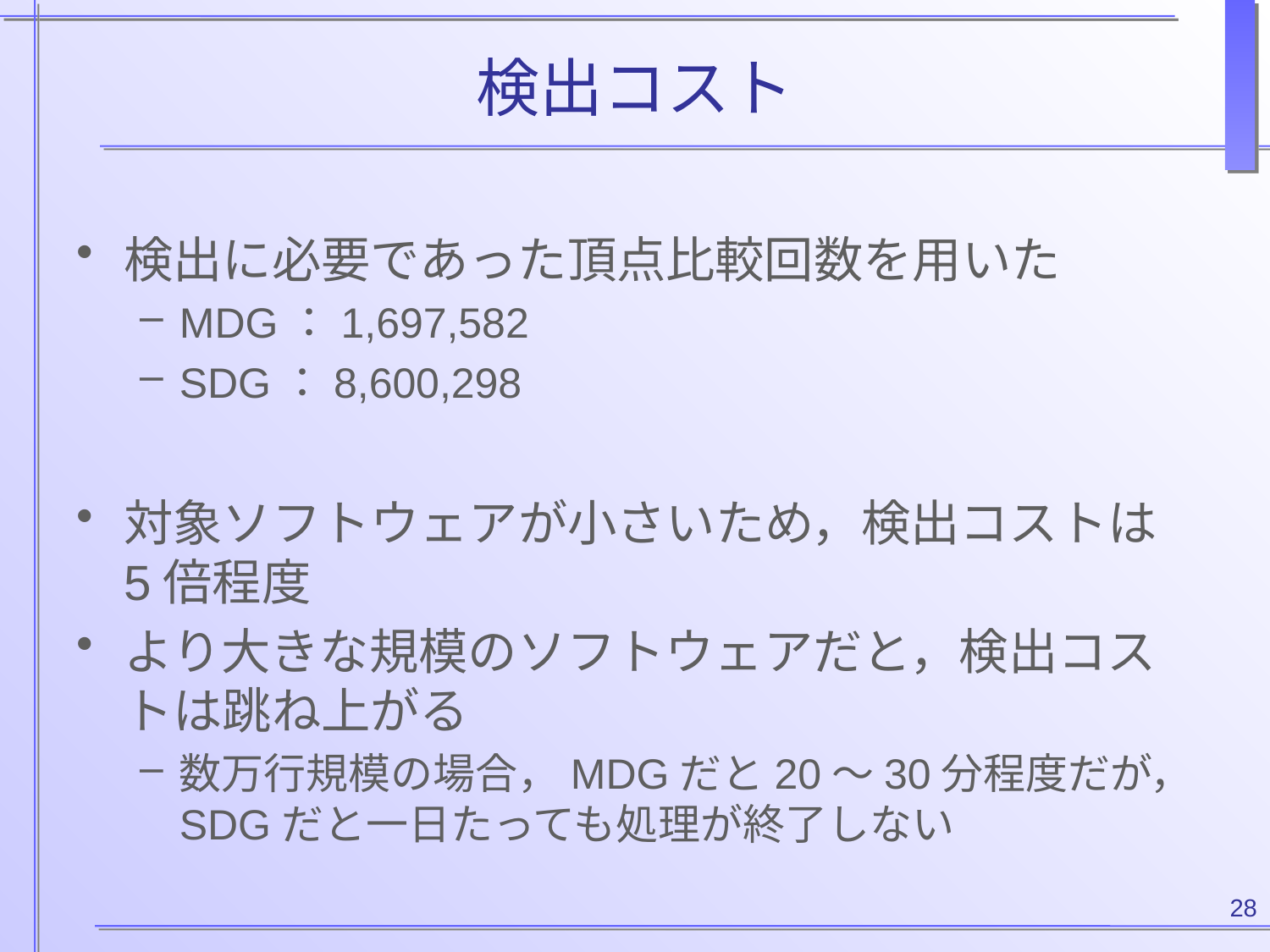

# 検出コスト
検出に必要であった頂点比較回数を用いた
MDG：1,697,582
SDG：8,600,298

対象ソフトウェアが小さいため，検出コストは5倍程度
より大きな規模のソフトウェアだと，検出コストは跳ね上がる
数万行規模の場合，MDGだと20～30分程度だが，SDGだと一日たっても処理が終了しない

28